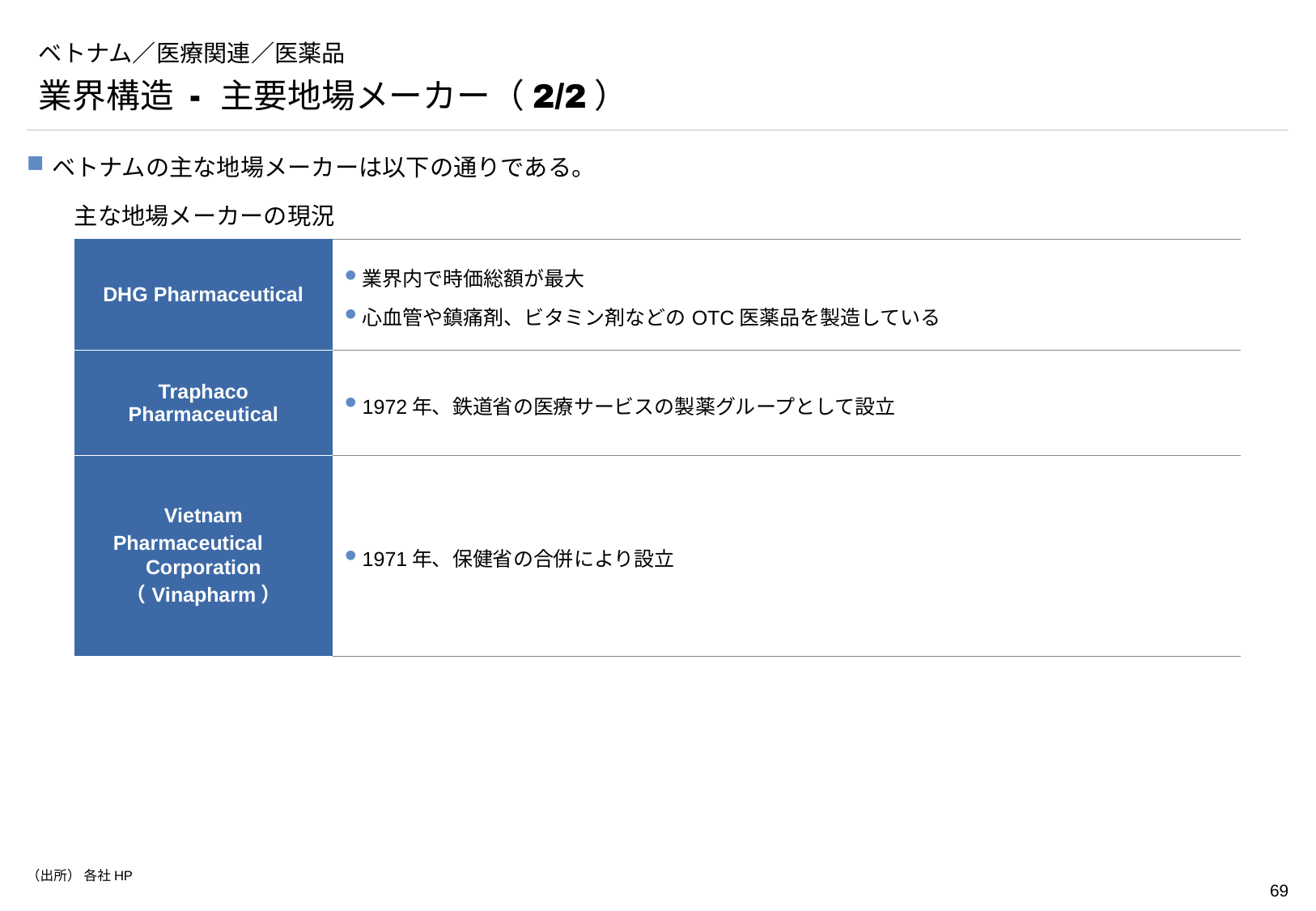

# ベトナム／医療関連／医薬品
業界構造 - 主要地場メーカー（2/2）
ベトナムの主な地場メーカーは以下の通りである。
主な地場メーカーの現況
| DHG Pharmaceutical | 業界内で時価総額が最大 心血管や鎮痛剤、ビタミン剤などのOTC医薬品を製造している |
| --- | --- |
| Traphaco Pharmaceutical | 1972年、鉄道省の医療サービスの製薬グループとして設立 |
| Vietnam Pharmaceutical　Corporation （Vinapharm） | 1971年、保健省の合併により設立 |
（出所） 各社HP